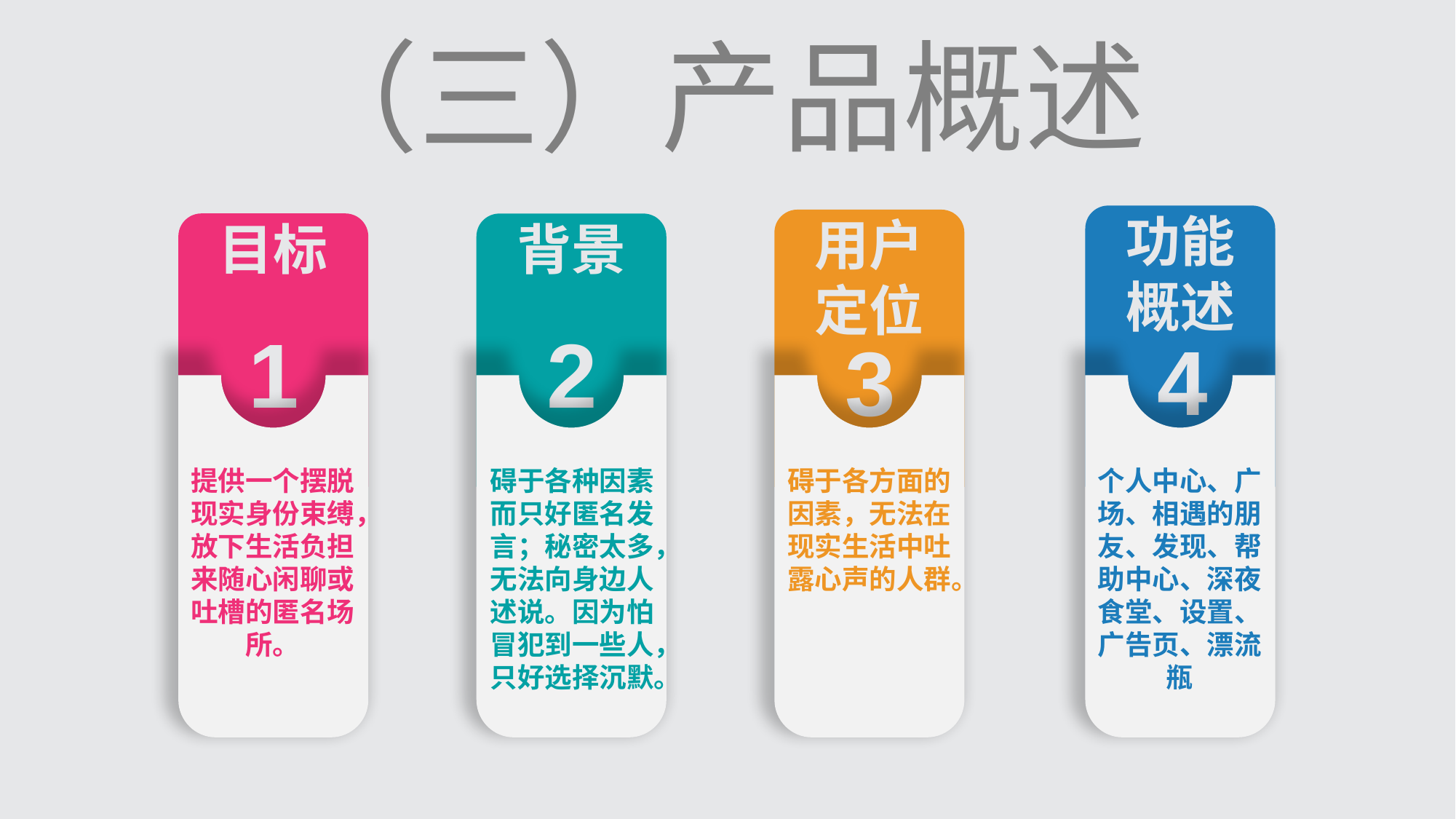

（三）产品概述
功能
概述

4
用户
定位

3
目标

1
背景

2

提供一个摆脱现实身份束缚，放下生活负担来随心闲聊或吐槽的匿名场所。
碍于各种因素而只好匿名发言；秘密太多，无法向身边人述说。因为怕冒犯到一些人，只好选择沉默。
碍于各方面的因素，无法在现实生活中吐露心声的人群。
个人中心、广场、相遇的朋友、发现、帮助中心、深夜食堂、设置、广告页、漂流瓶